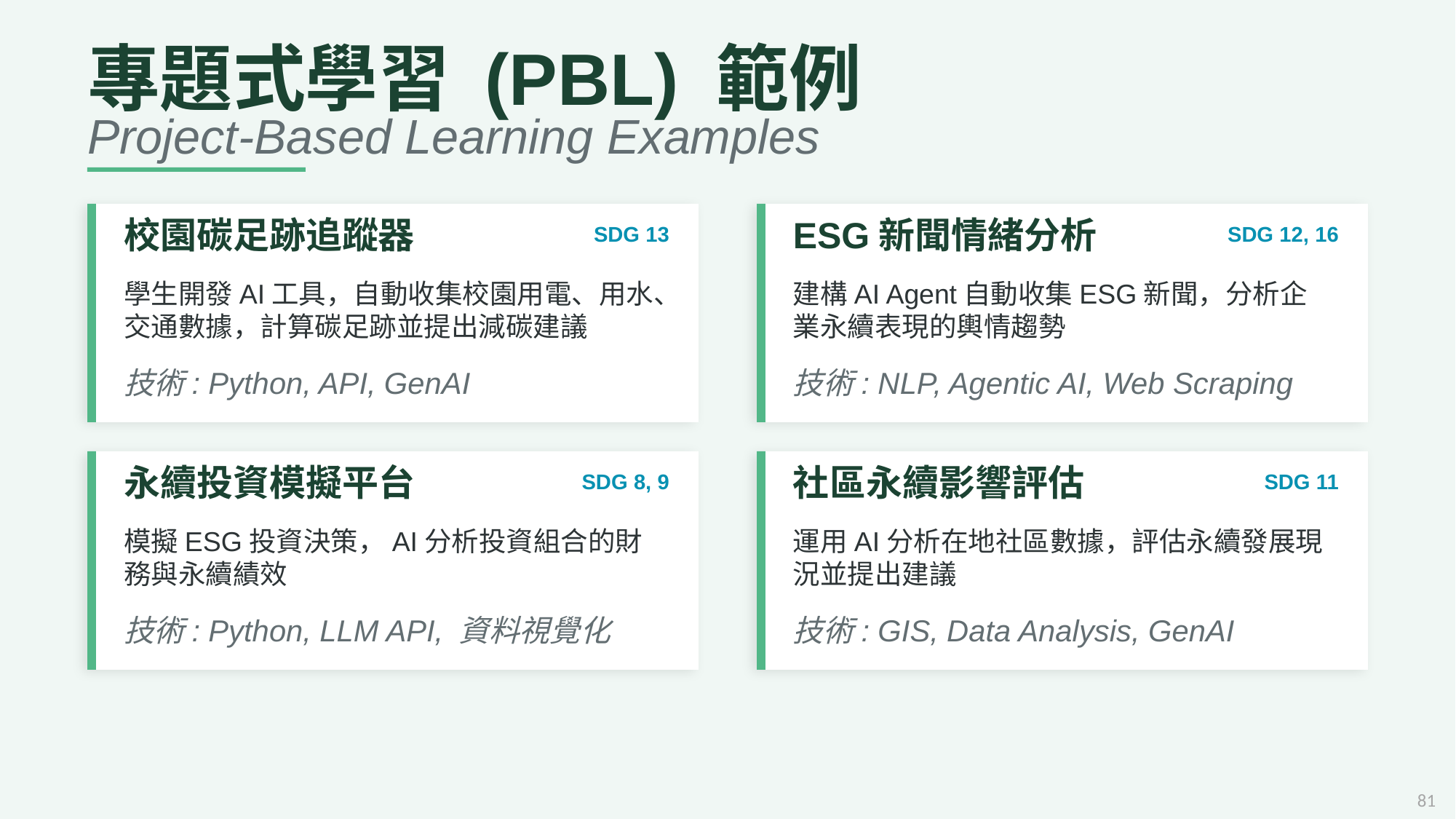

專題式學習 (PBL) 範例
Project-Based Learning Examples

校園碳足跡追蹤器
SDG 13
ESG新聞情緒分析
SDG 12, 16
學生開發AI工具，自動收集校園用電、用水、交通數據，計算碳足跡並提出減碳建議
建構AI Agent自動收集ESG新聞，分析企業永續表現的輿情趨勢
技術: Python, API, GenAI
技術: NLP, Agentic AI, Web Scraping

永續投資模擬平台
SDG 8, 9
社區永續影響評估
SDG 11
模擬ESG投資決策，AI分析投資組合的財務與永續績效
運用AI分析在地社區數據，評估永續發展現況並提出建議
技術: Python, LLM API, 資料視覺化
技術: GIS, Data Analysis, GenAI
81